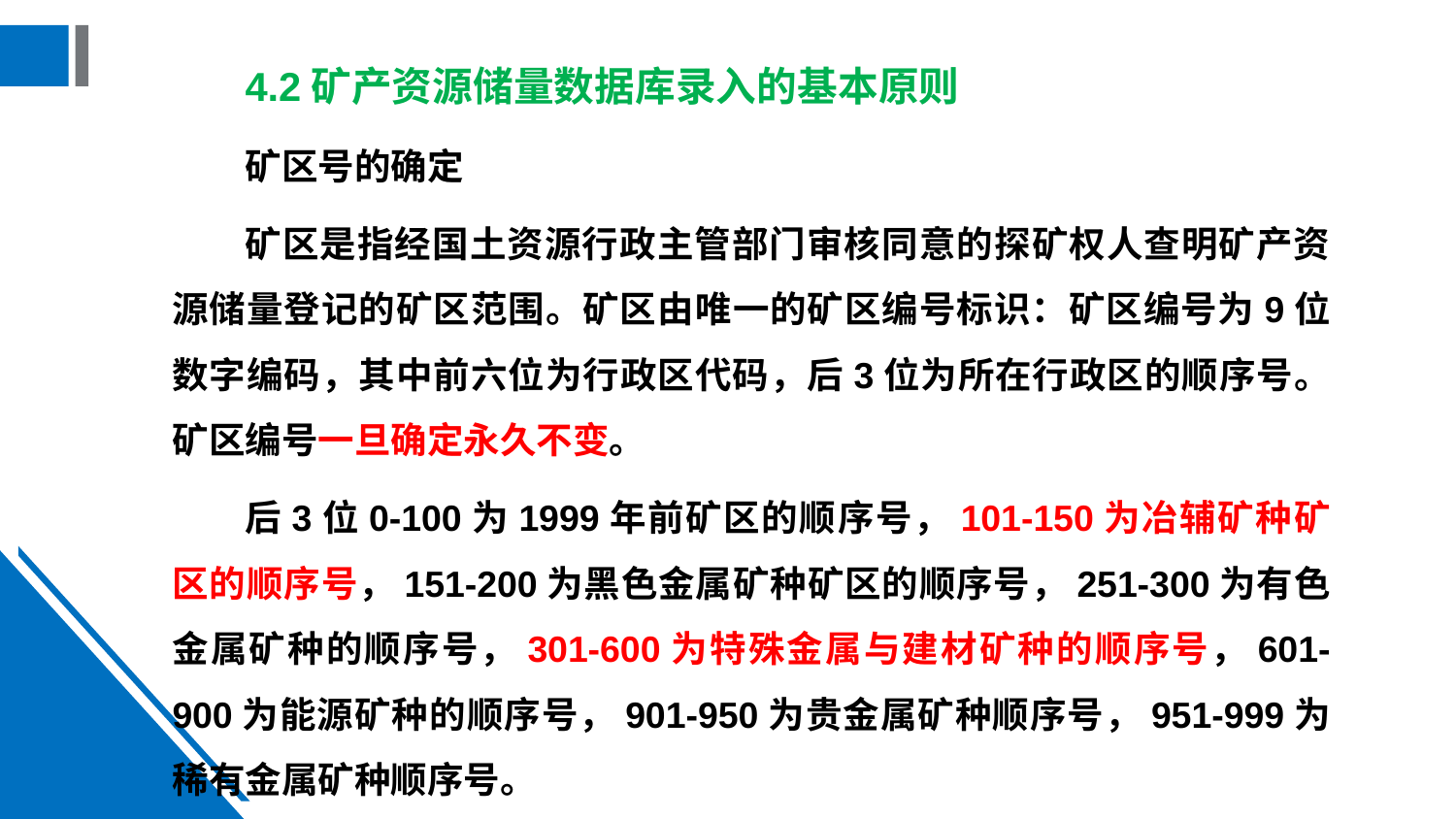

4.2矿产资源储量数据库录入的基本原则
矿区号的确定
矿区是指经国土资源行政主管部门审核同意的探矿权人查明矿产资源储量登记的矿区范围。矿区由唯一的矿区编号标识：矿区编号为9位数字编码，其中前六位为行政区代码，后3位为所在行政区的顺序号。矿区编号一旦确定永久不变。
后3位0-100为1999年前矿区的顺序号，101-150为冶辅矿种矿区的顺序号，151-200为黑色金属矿种矿区的顺序号，251-300为有色金属矿种的顺序号，301-600为特殊金属与建材矿种的顺序号，601-900为能源矿种的顺序号，901-950为贵金属矿种顺序号，951-999为稀有金属矿种顺序号。
44